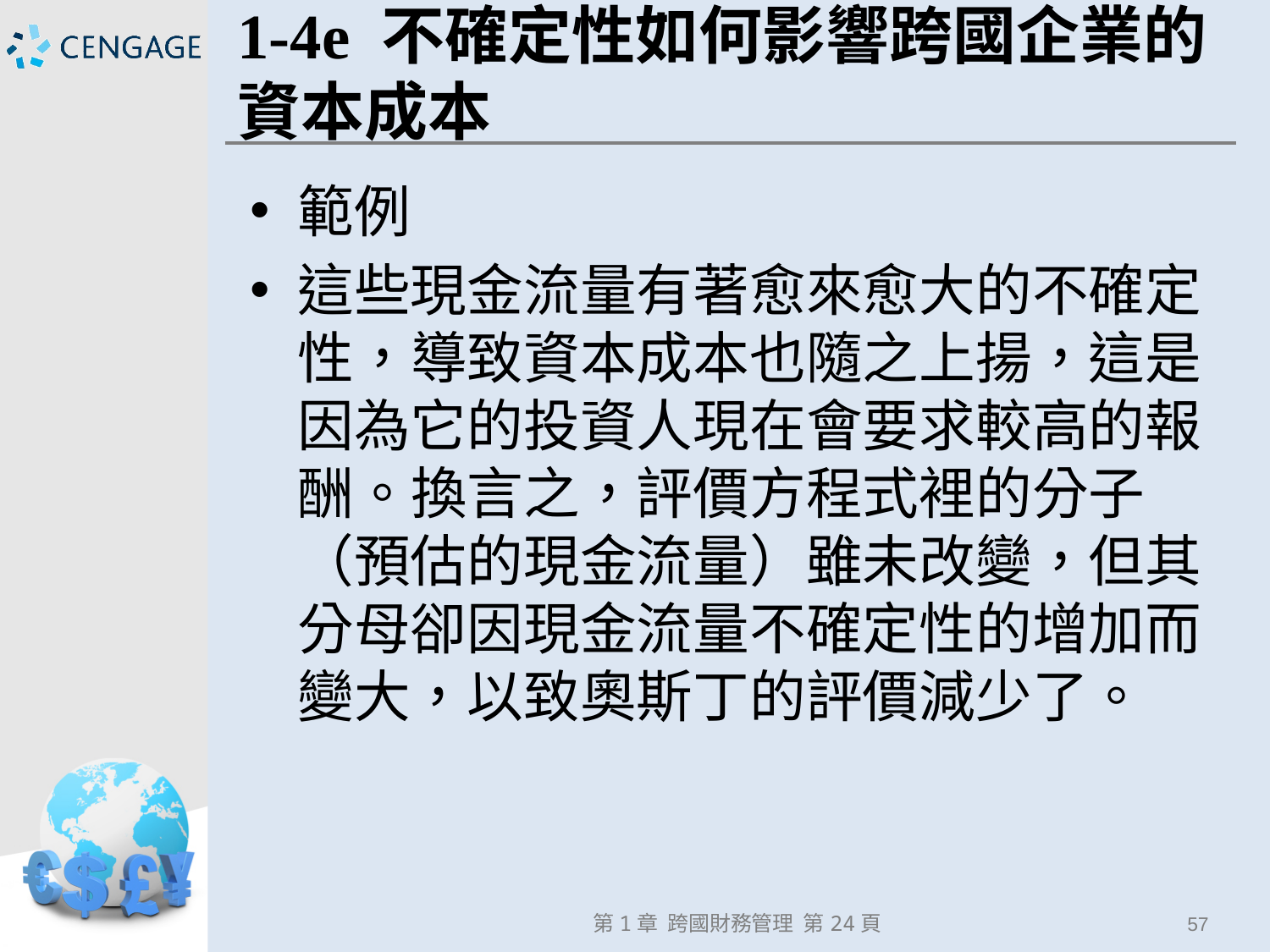

# 1-4e 不確定性如何影響跨國企業的資本成本
範例
這些現金流量有著愈來愈大的不確定性，導致資本成本也隨之上揚，這是因為它的投資人現在會要求較高的報酬。換言之，評價方程式裡的分子（預估的現金流量）雖未改變，但其分母卻因現金流量不確定性的增加而變大，以致奧斯丁的評價減少了。
第1章  跨國財務管理  第24頁
57